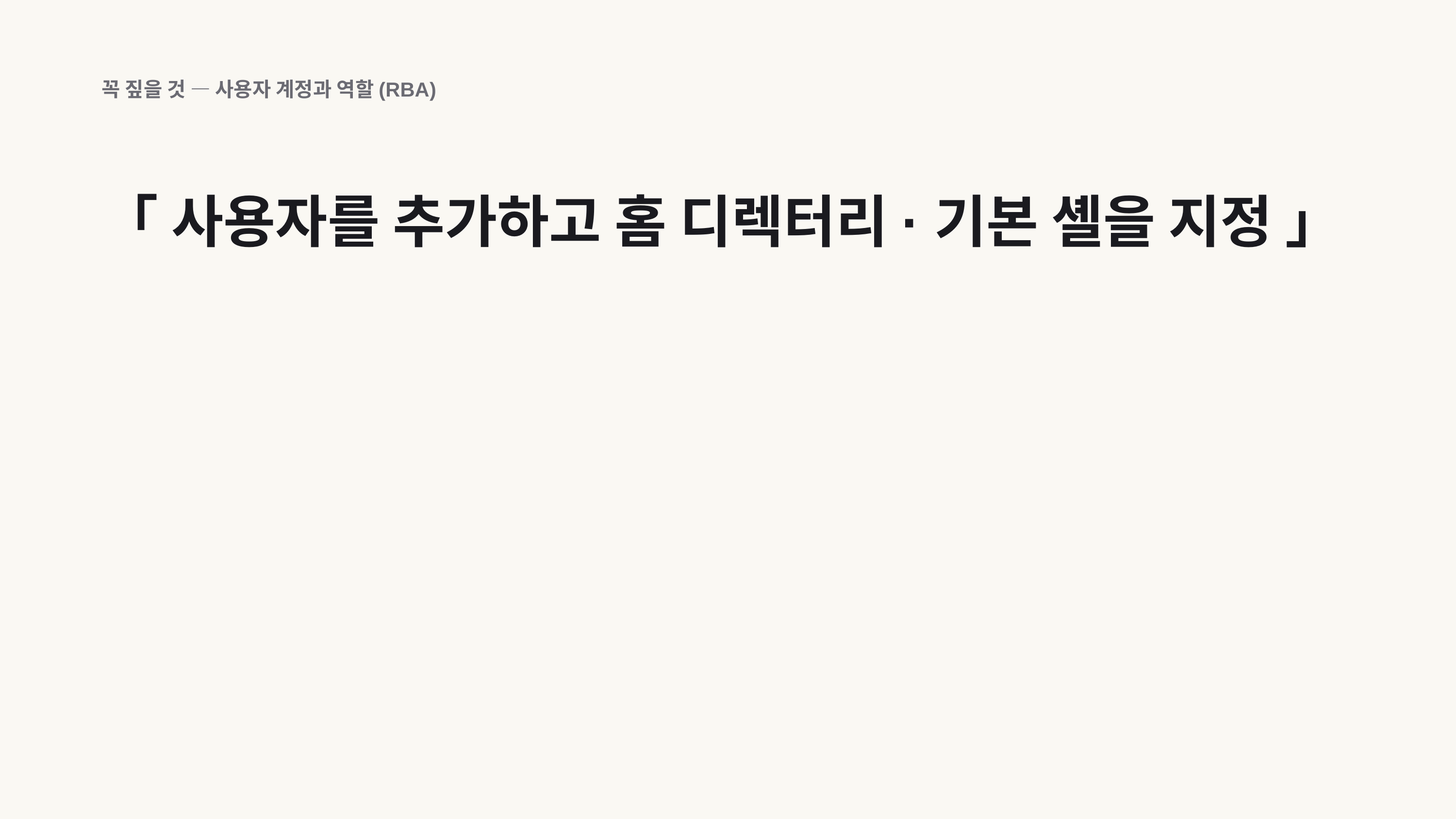

꼭 짚을 것 — 사용자 계정과 역할(RBA)
「 사용자를 추가하고 홈 디렉터리·기본 셸을 지정 」